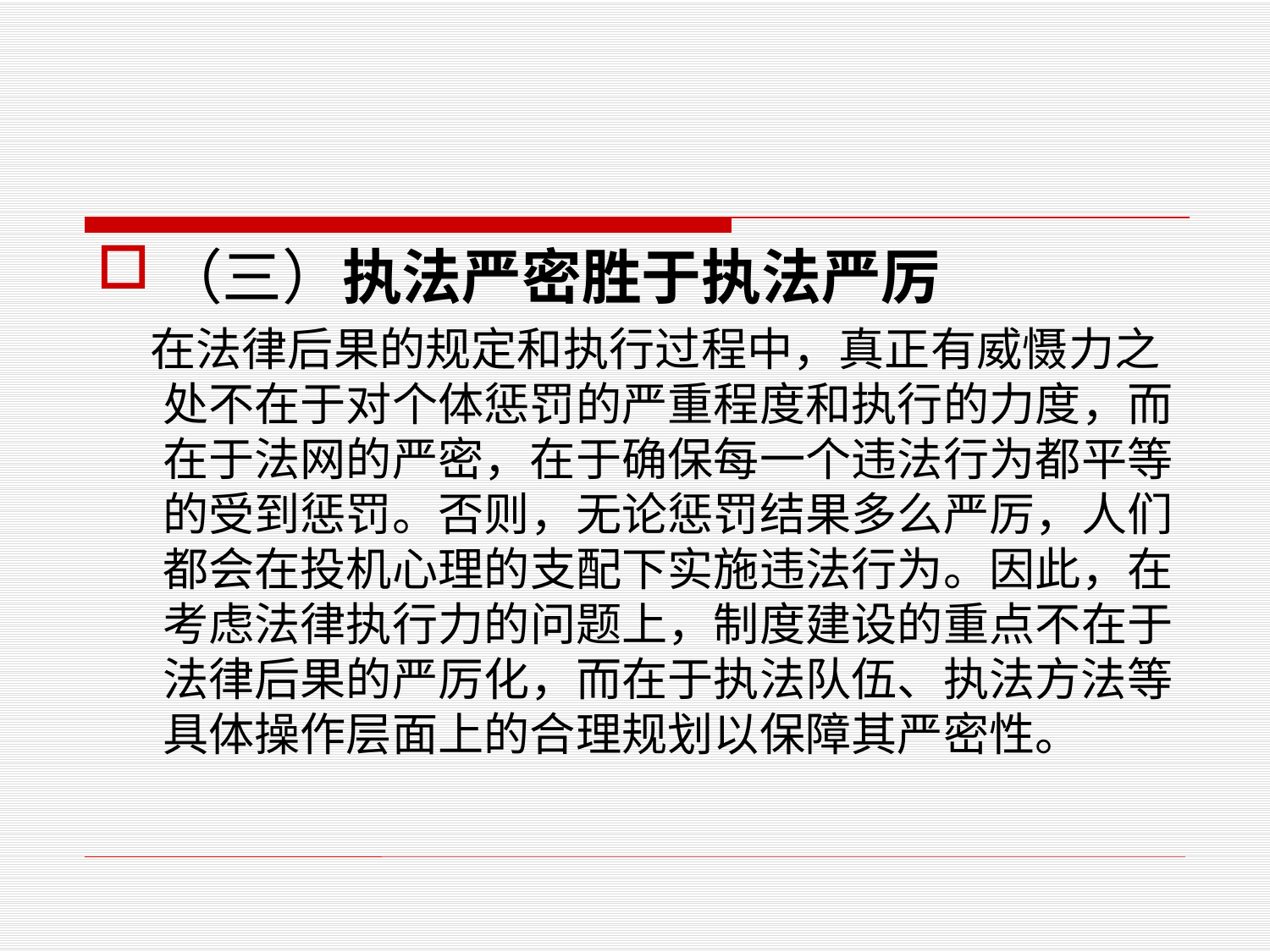

（三）执法严密胜于执法严厉
    在法律后果的规定和执行过程中，真正有威慑力之处不在于对个体惩罚的严重程度和执行的力度，而在于法网的严密，在于确保每一个违法行为都平等的受到惩罚。否则，无论惩罚结果多么严厉，人们都会在投机心理的支配下实施违法行为。因此，在考虑法律执行力的问题上，制度建设的重点不在于法律后果的严厉化，而在于执法队伍、执法方法等具体操作层面上的合理规划以保障其严密性。